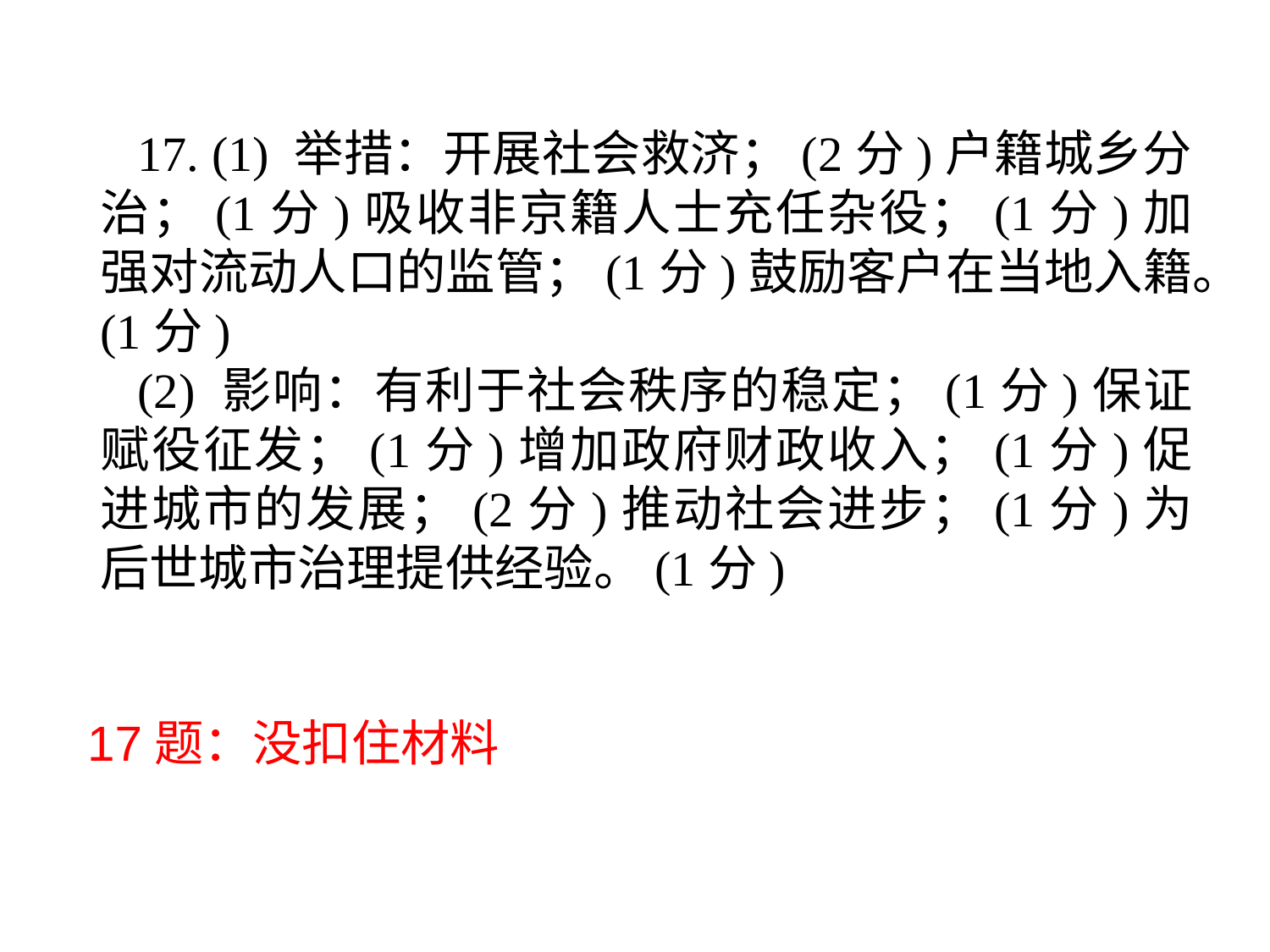

17. (1) 举措：开展社会救济；(2分)户籍城乡分治；(1分)吸收非京籍人士充任杂役；(1分)加强对流动人口的监管；(1分)鼓励客户在当地入籍。(1分)
(2) 影响：有利于社会秩序的稳定；(1分)保证赋役征发；(1分)增加政府财政收入；(1分)促进城市的发展；(2分)推动社会进步；(1分)为后世城市治理提供经验。(1分)
17题：没扣住材料